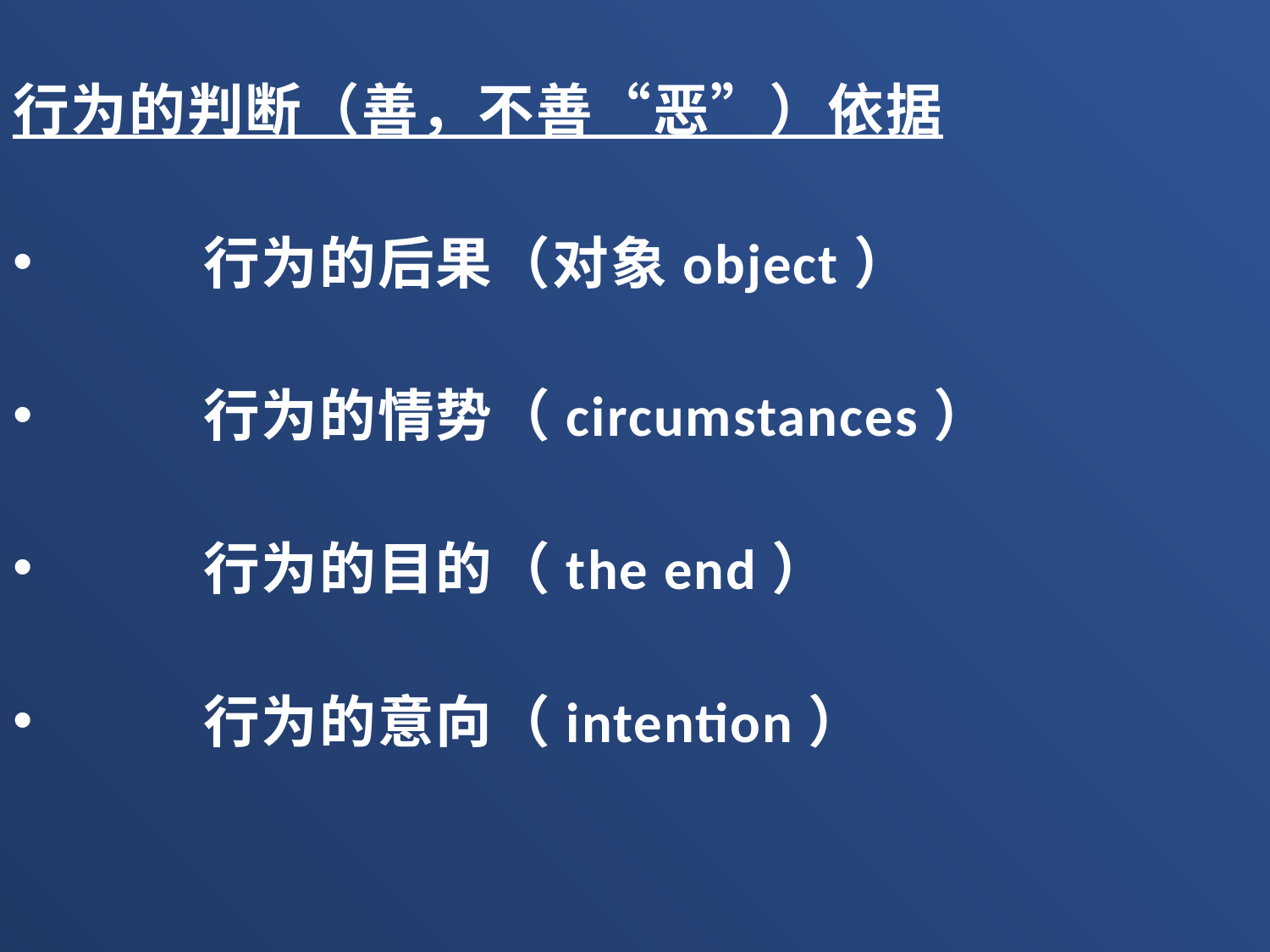

行为的判断（善，不善“恶”）依据
	行为的后果（对象object）
	行为的情势（circumstances）
	行为的目的（the end）
	行为的意向（intention）